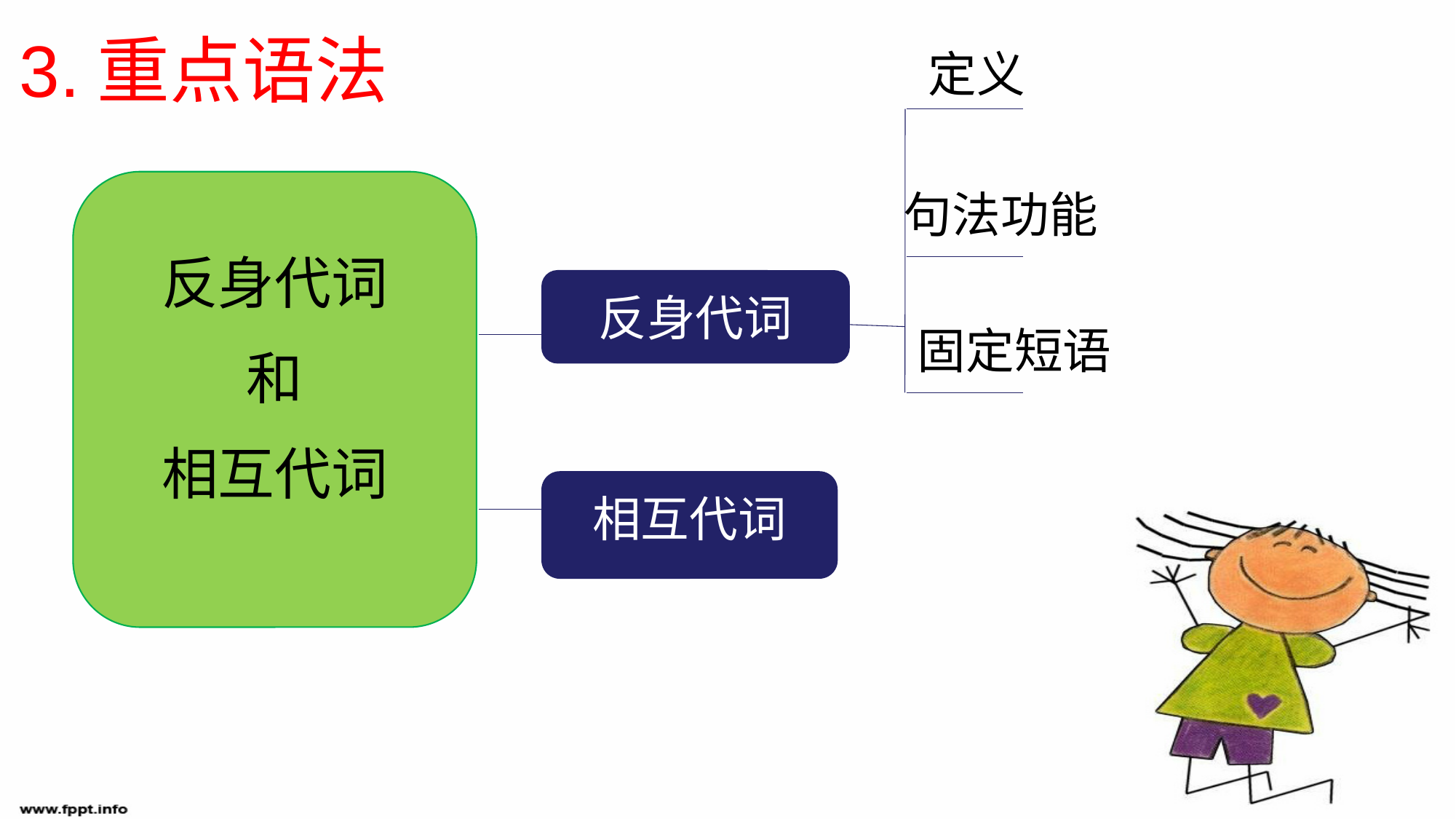

3.重点语法
定义

反身代词
和
相互代词

句法功能

反身代词

固定短语

相互代词